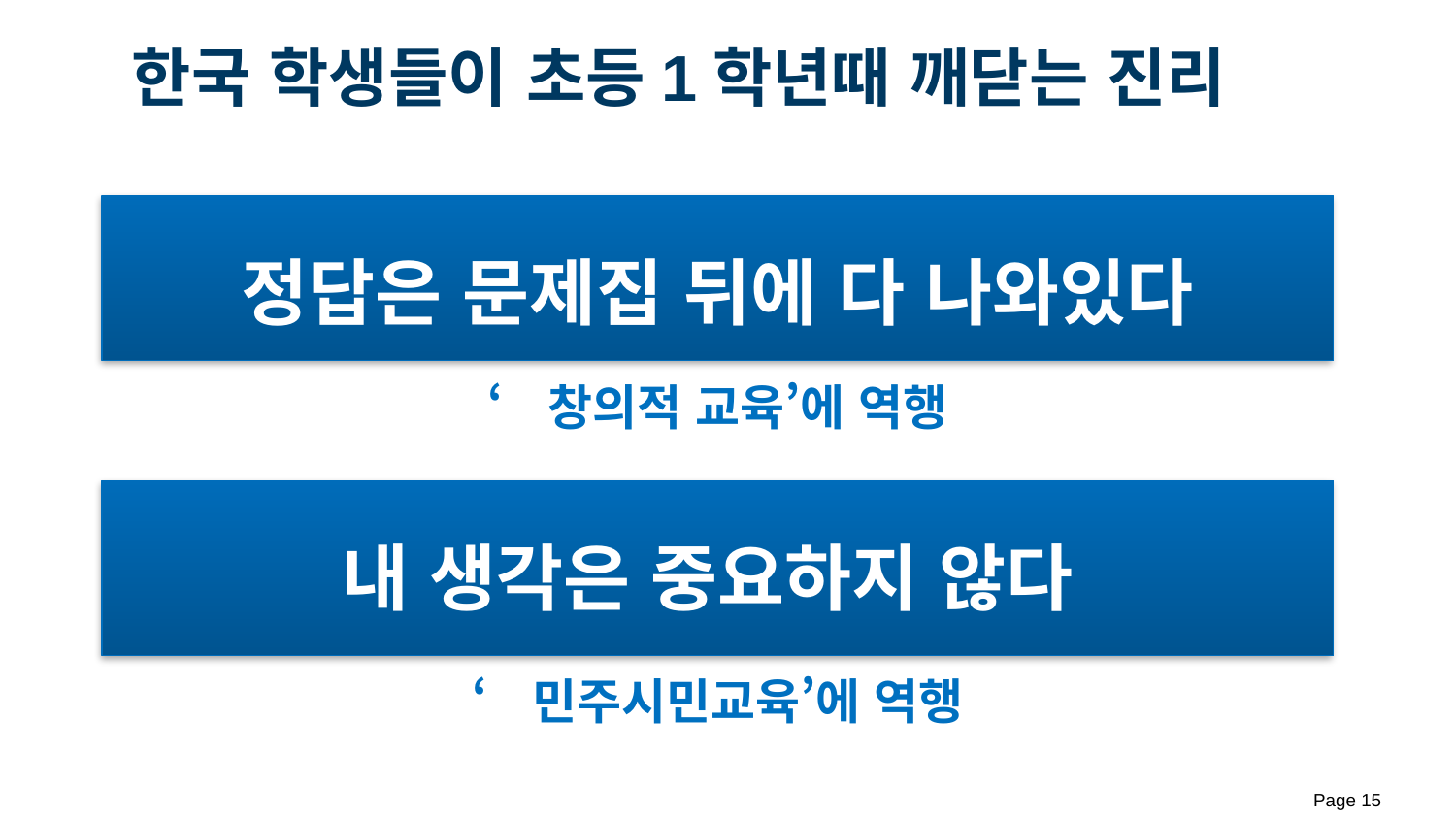

한국 학생들이 초등1학년때 깨닫는 진리
정답은 문제집 뒤에 다 나와있다

‘창의적 교육’에 역행
내 생각은 중요하지 않다

‘민주시민교육’에 역행
Page 15